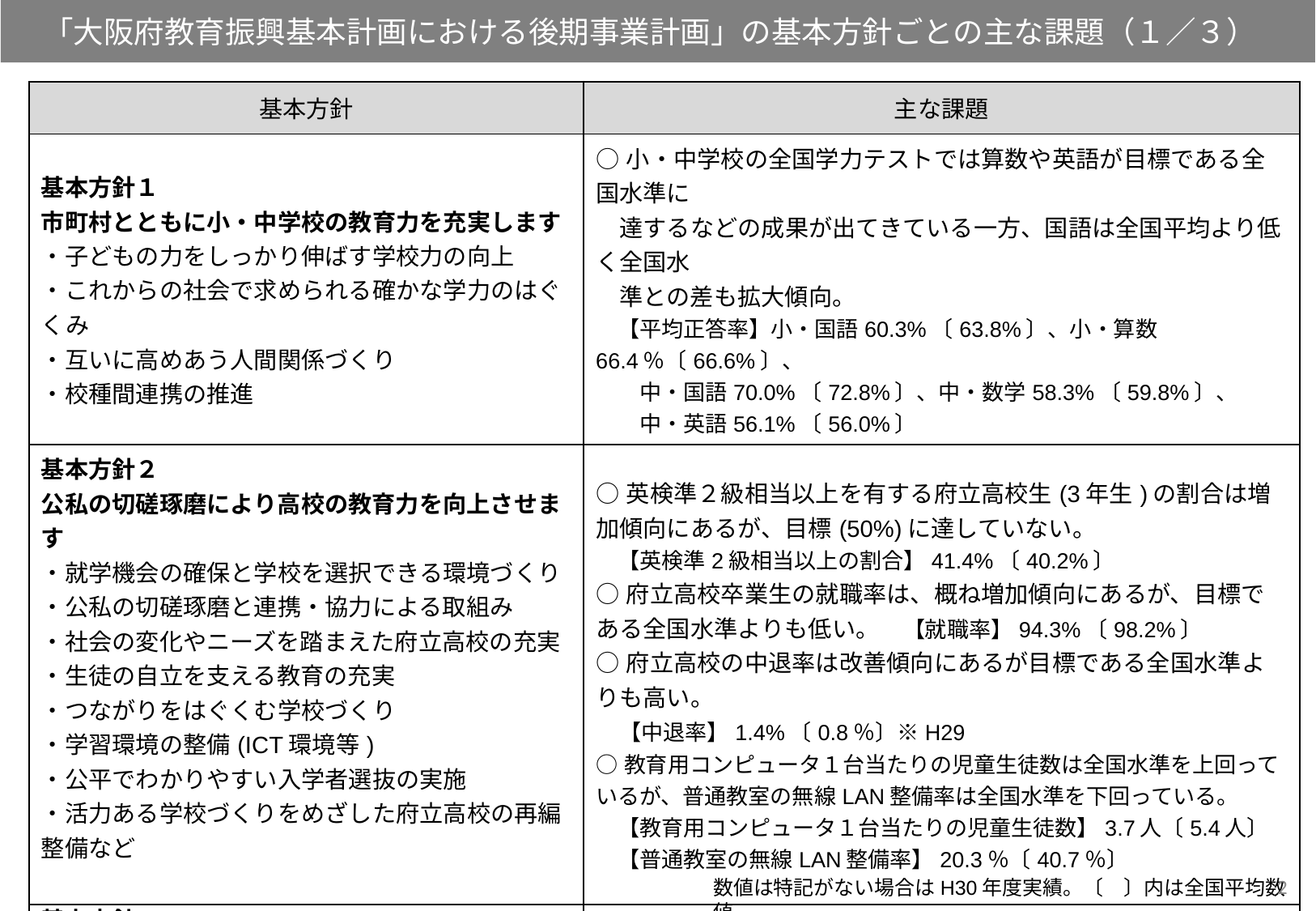

「大阪府教育振興基本計画における後期事業計画」の基本方針ごとの主な課題（１／３）
| 基本方針 | 主な課題 |
| --- | --- |
| 基本方針１　 市町村とともに小・中学校の教育力を充実します ・子どもの力をしっかり伸ばす学校力の向上 ・これからの社会で求められる確かな学力のはぐくみ ・互いに高めあう人間関係づくり ・校種間連携の推進 | ○小・中学校の全国学力テストでは算数や英語が目標である全国水準に 　達するなどの成果が出てきている一方、国語は全国平均より低く全国水 　準との差も拡大傾向。 　【平均正答率】小・国語60.3%〔63.8%〕、小・算数66.4％〔66.6%〕、　 　　中・国語70.0%〔72.8%〕、中・数学58.3%〔59.8%〕、 　　中・英語56.1%〔56.0%〕 |
| 基本方針２　 公私の切磋琢磨により高校の教育力を向上させます ・就学機会の確保と学校を選択できる環境づくり ・公私の切磋琢磨と連携・協力による取組み ・社会の変化やニーズを踏まえた府立高校の充実 ・生徒の自立を支える教育の充実 ・つながりをはぐくむ学校づくり　　　 ・学習環境の整備(ICT環境等) ・公平でわかりやすい入学者選抜の実施 ・活力ある学校づくりをめざした府立高校の再編整備など | ○英検準２級相当以上を有する府立高校生(3年生)の割合は増加傾向にあるが、目標(50%)に達していない。 　【英検準2級相当以上の割合】41.4%〔40.2%〕 ○府立高校卒業生の就職率は、概ね増加傾向にあるが、目標である全国水準よりも低い。　【就職率】94.3%〔98.2%〕 ○府立高校の中退率は改善傾向にあるが目標である全国水準よりも高い。　 　【中退率】1.4%〔0.8％〕※H29 ○教育用コンピュータ１台当たりの児童生徒数は全国水準を上回っているが、普通教室の無線LAN整備率は全国水準を下回っている。 　【教育用コンピュータ１台当たりの児童生徒数】3.7人〔5.4人〕 　【普通教室の無線LAN整備率】20.3％〔40.7％〕 |
| 基本方針３　 障がいのある子ども一人ひとりの自立を支援します ・支援を必要とする児童・生徒の増加や多様化に対応した環境整備 ・就労を通じた社会的自立支援の充実 ・一人ひとりの教育的ニーズに応じた支援の充実 ・発達障がいのある幼児・児童・生徒への支援 ・私立学校における障がいのある子どもへの支援 | ○知的障がい支援学校卒業生の就職率は横ばいで、全国水準よりも低く、 　目標(35%)も達成できていない。　【就職率】28.7％〔34.0%〕 |
2
数値は特記がない場合はH30年度実績。〔　〕内は全国平均数値。